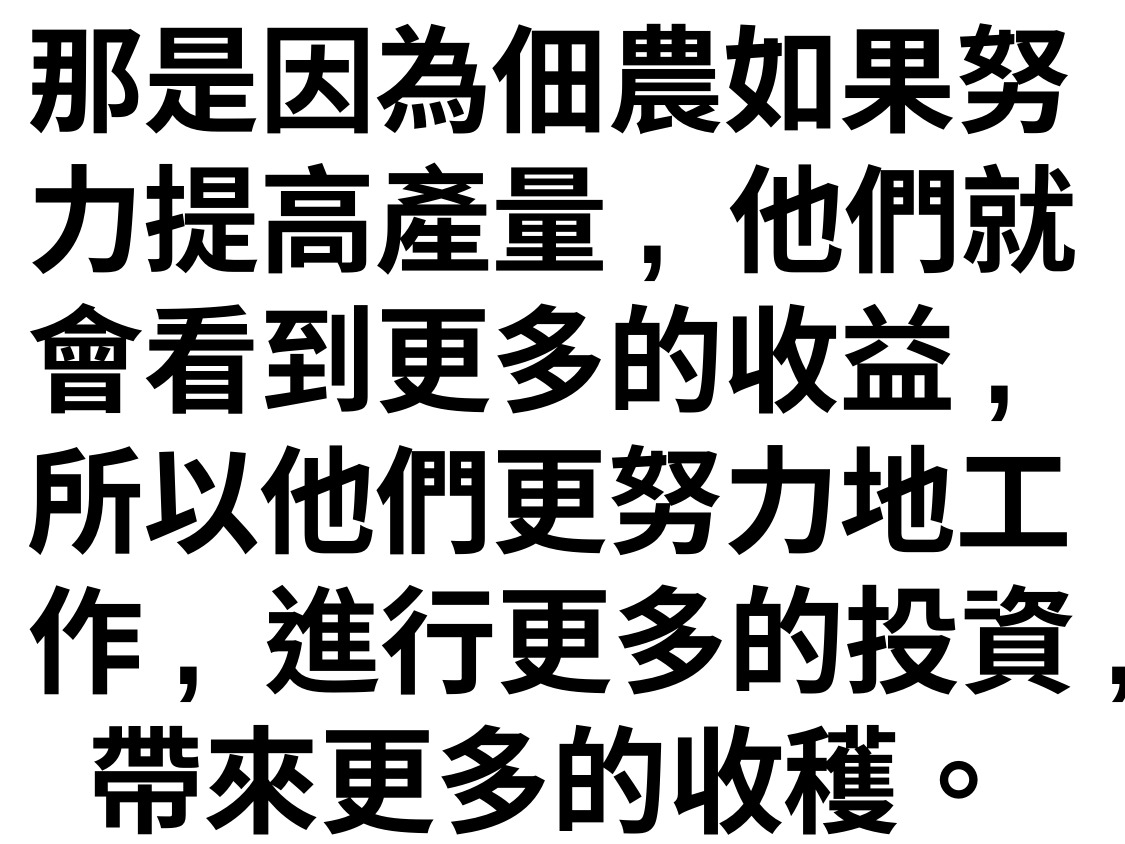

那是因為佃農如果努力提高產量, 他們就會看到更多的收益, 所以他們更努力地工作, 進行更多的投資, 帶來更多的收穫。